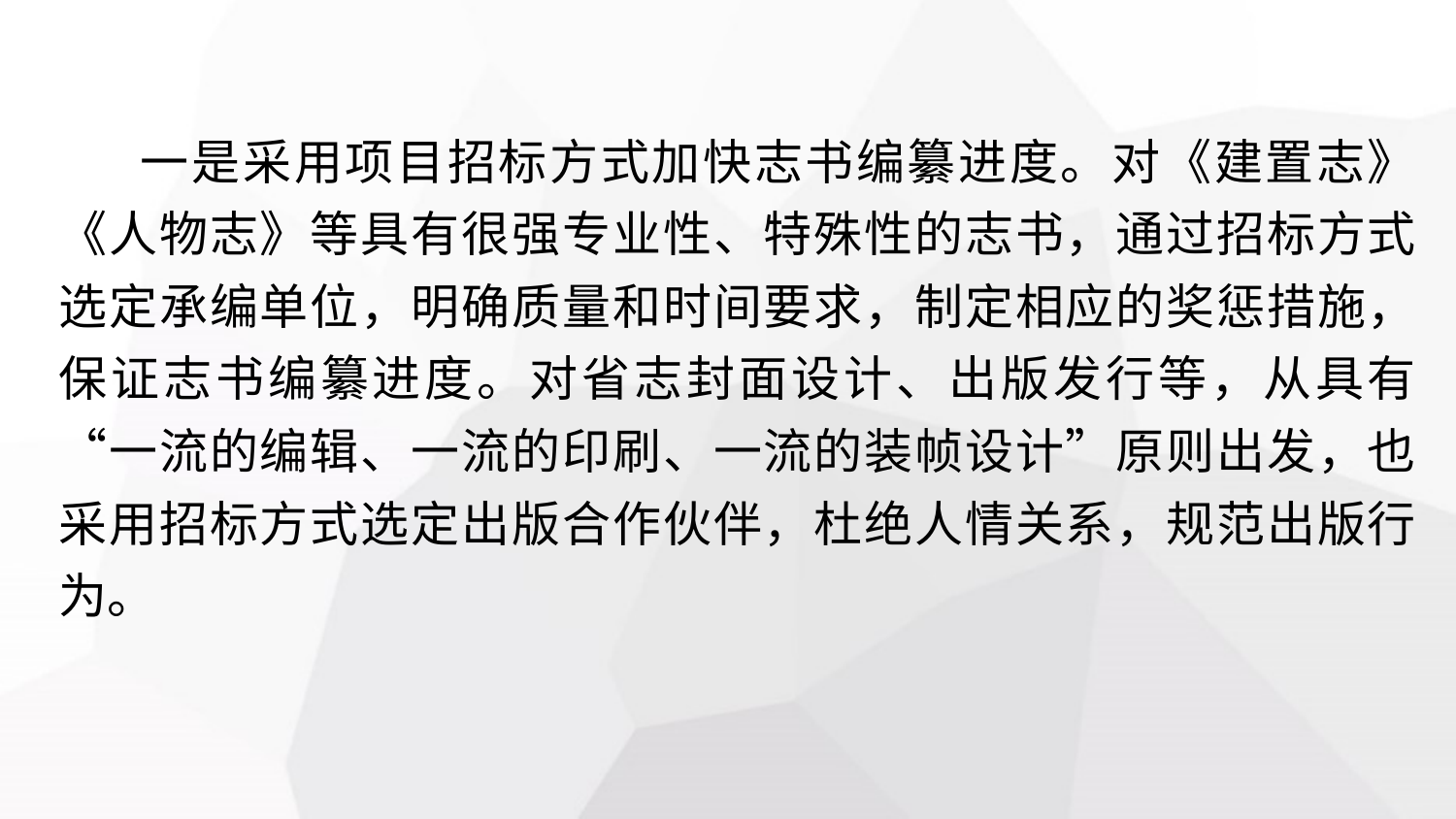

一是采用项目招标方式加快志书编纂进度。对《建置志》《人物志》等具有很强专业性、特殊性的志书，通过招标方式选定承编单位，明确质量和时间要求，制定相应的奖惩措施，保证志书编纂进度。对省志封面设计、出版发行等，从具有“一流的编辑、一流的印刷、一流的装帧设计”原则出发，也采用招标方式选定出版合作伙伴，杜绝人情关系，规范出版行为。